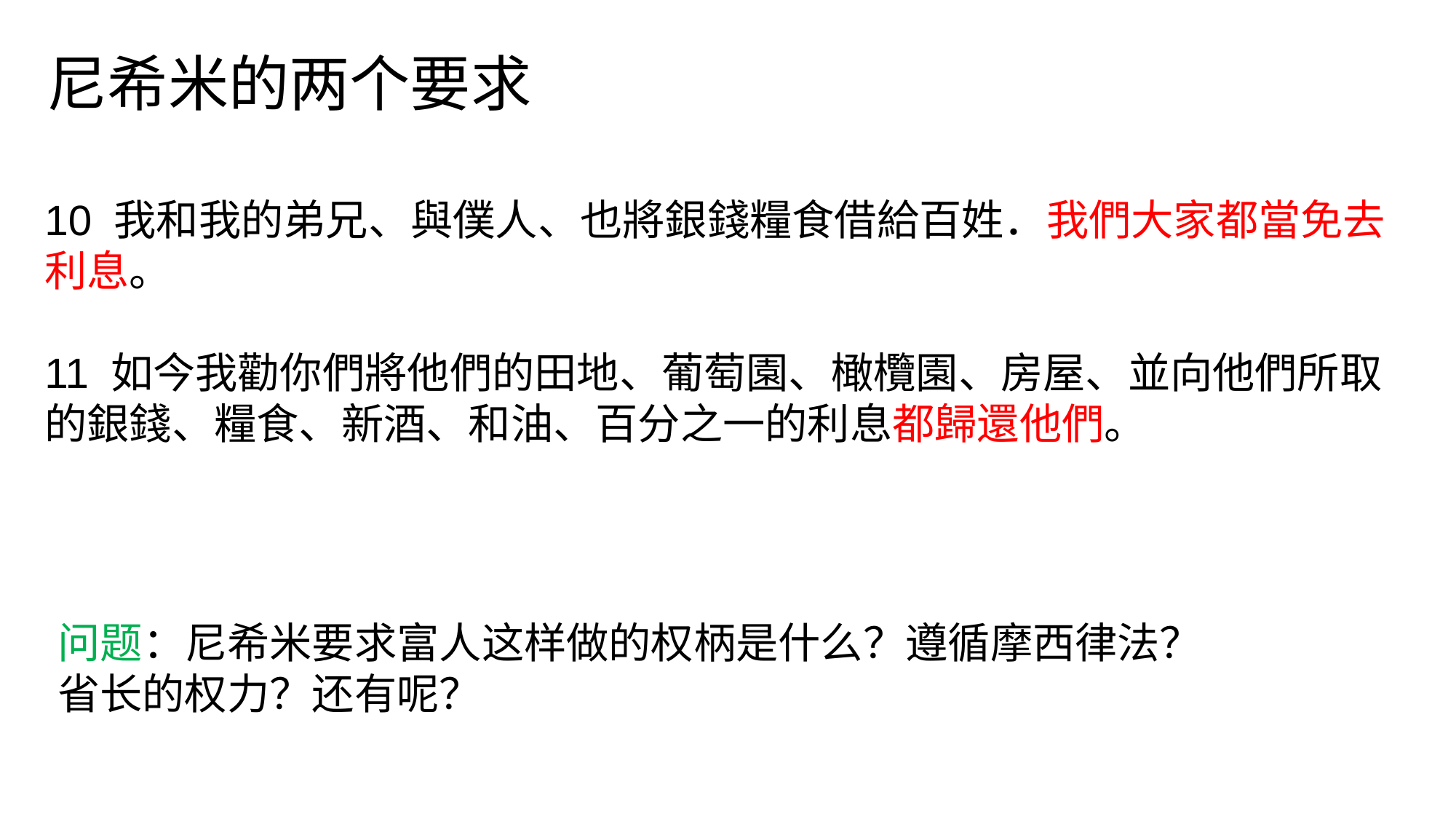

尼希米的两个要求
10 我和我的弟兄、與僕人、也將銀錢糧食借給百姓．我們大家都當免去利息。

11 如今我勸你們將他們的田地、葡萄園、橄欖園、房屋、並向他們所取的銀錢、糧食、新酒、和油、百分之一的利息都歸還他們。
问题：尼希米要求富人这样做的权柄是什么？遵循摩西律法？省长的权力？还有呢？